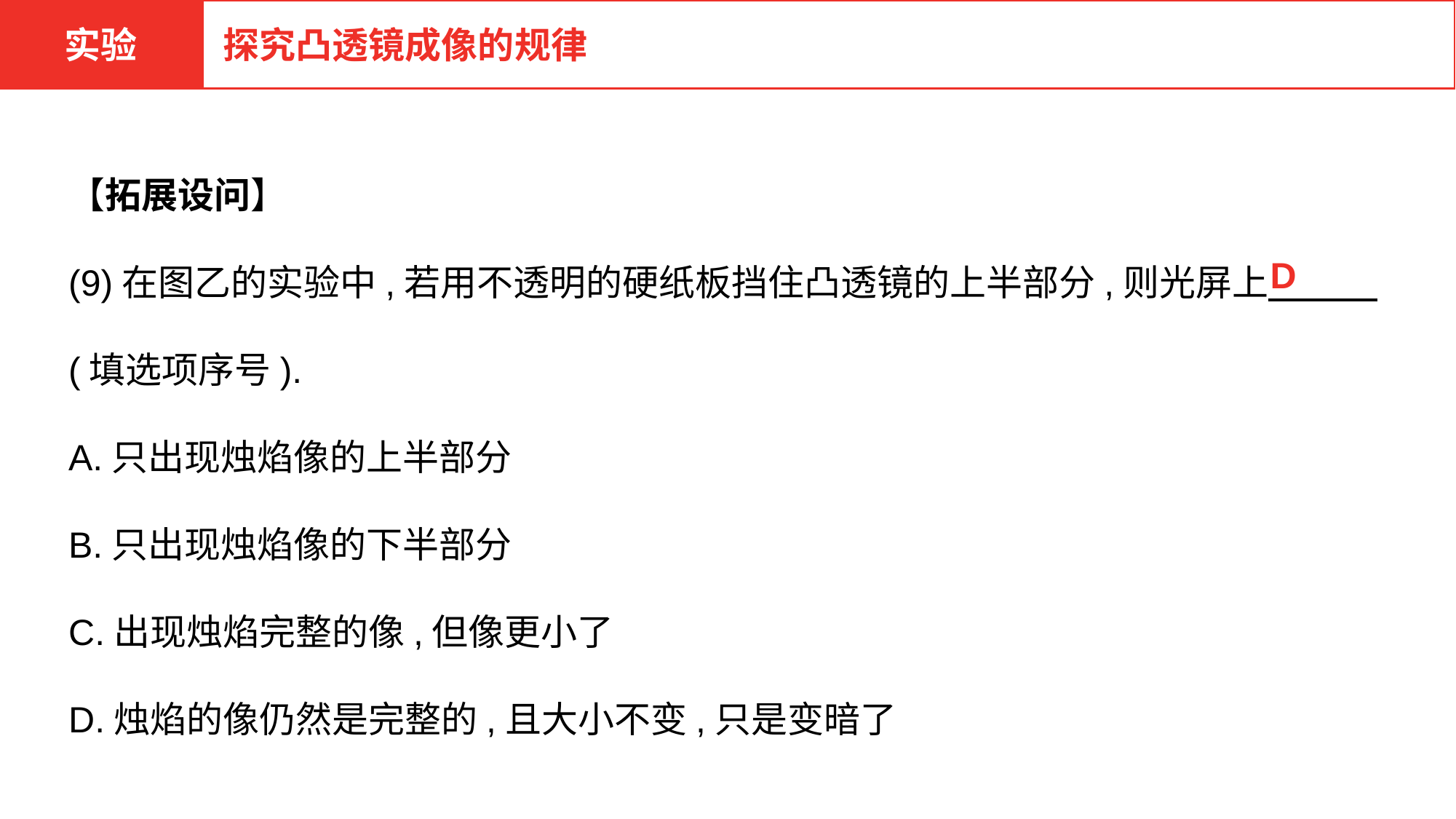

实验
探究凸透镜成像的规律
【拓展设问】
(9)在图乙的实验中,若用不透明的硬纸板挡住凸透镜的上半部分,则光屏上　　　(填选项序号).
A.只出现烛焰像的上半部分
B.只出现烛焰像的下半部分
C.出现烛焰完整的像,但像更小了
D.烛焰的像仍然是完整的,且大小不变,只是变暗了
D